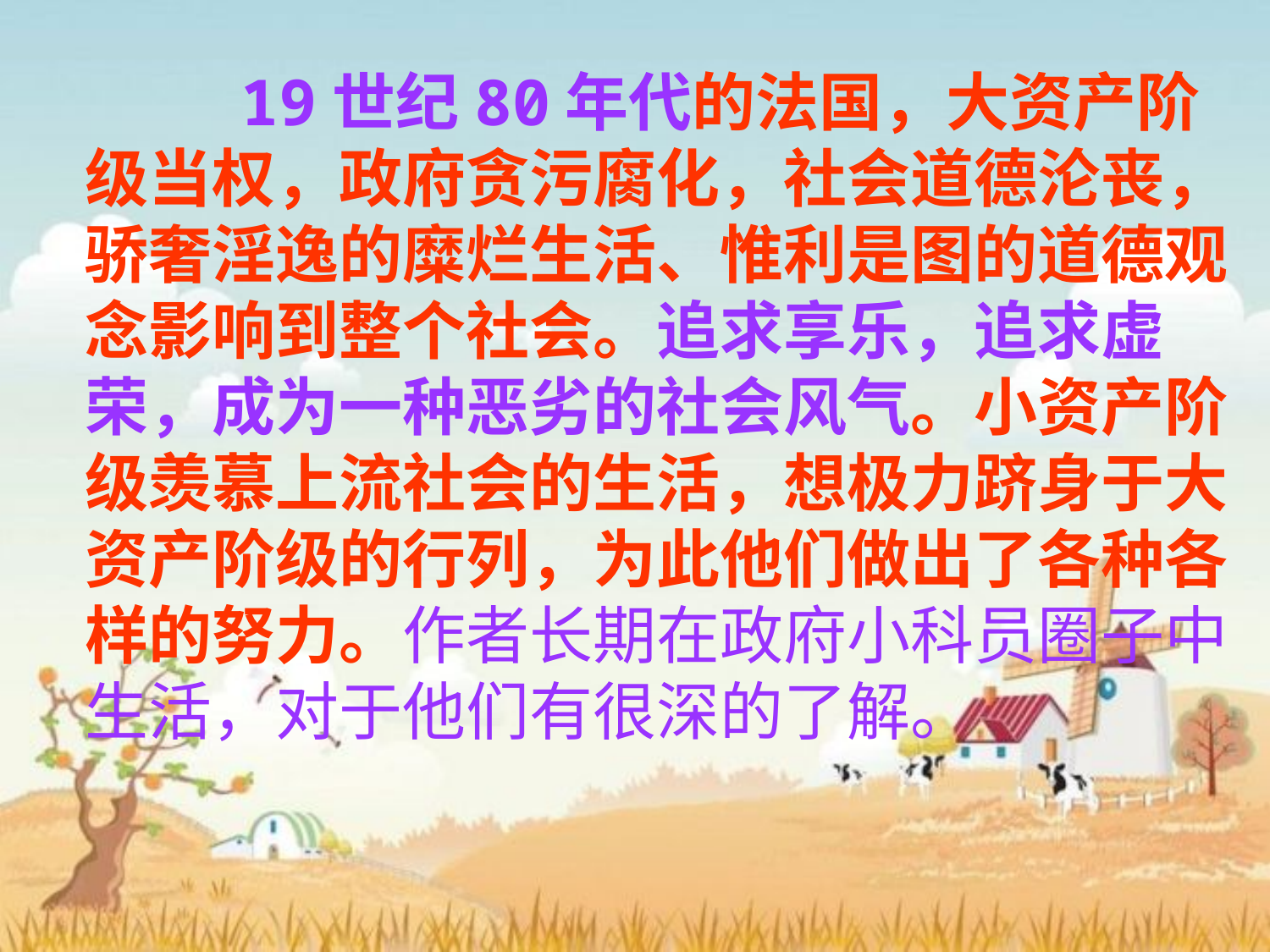

19世纪80年代的法国，大资产阶级当权，政府贪污腐化，社会道德沦丧，骄奢淫逸的糜烂生活、惟利是图的道德观念影响到整个社会。追求享乐，追求虚荣，成为一种恶劣的社会风气。小资产阶级羡慕上流社会的生活，想极力跻身于大资产阶级的行列，为此他们做出了各种各样的努力。作者长期在政府小科员圈子中生活，对于他们有很深的了解。